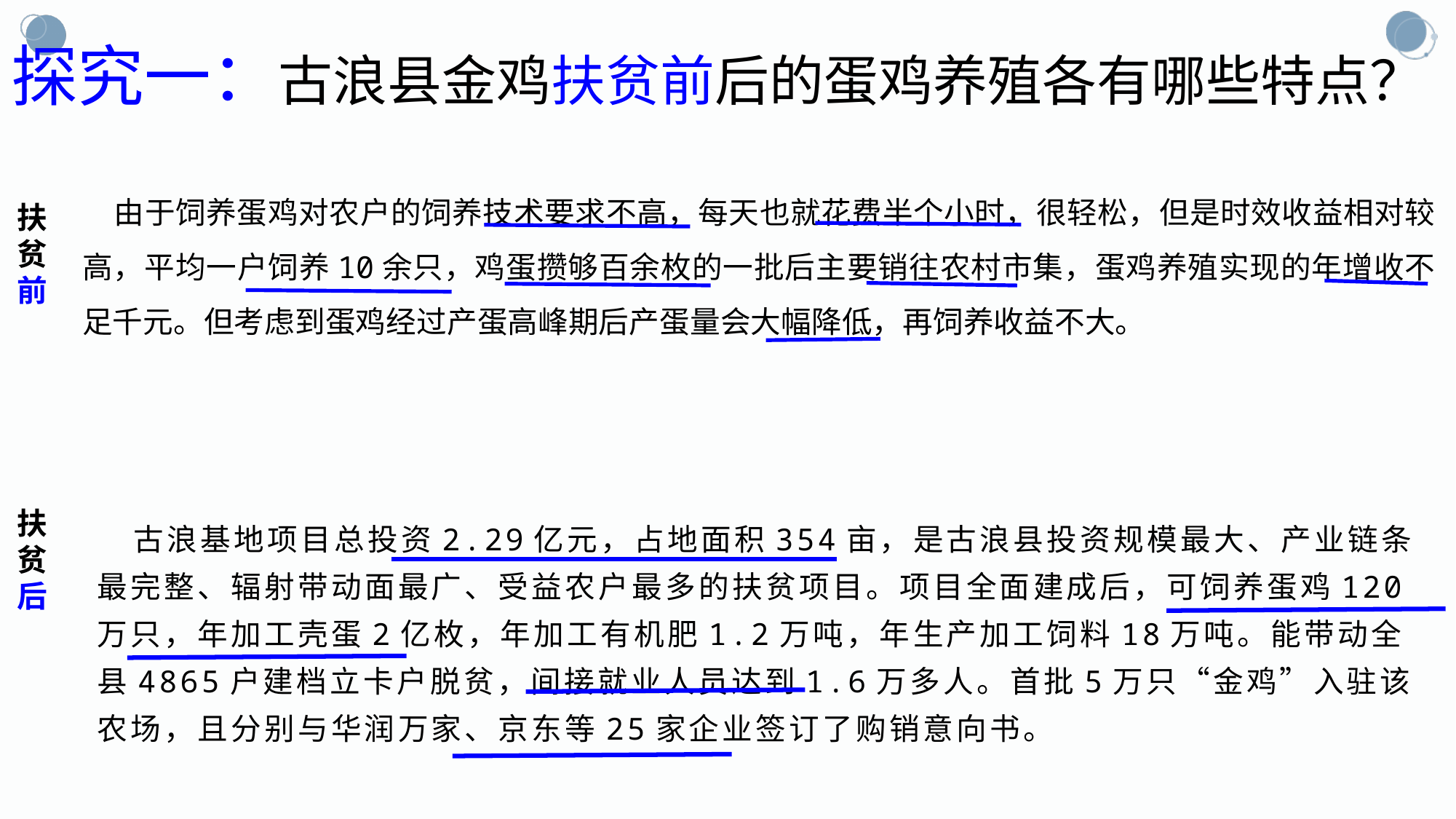

探究一：古浪县金鸡扶贫前后的蛋鸡养殖各有哪些特点？
由于饲养蛋鸡对农户的饲养技术要求不高，每天也就花费半个小时，很轻松，但是时效收益相对较高，平均一户饲养10余只，鸡蛋攒够百余枚的一批后主要销往农村市集，蛋鸡养殖实现的年增收不足千元。但考虑到蛋鸡经过产蛋高峰期后产蛋量会大幅降低，再饲养收益不大。
扶贫前
扶贫后
   古浪基地项目总投资2.29亿元，占地面积354亩，是古浪县投资规模最大、产业链条最完整、辐射带动面最广、受益农户最多的扶贫项目。项目全面建成后，可饲养蛋鸡120万只，年加工壳蛋2亿枚，年加工有机肥1.2万吨，年生产加工饲料18万吨。能带动全县4865户建档立卡户脱贫，间接就业人员达到1.6万多人。首批5万只“金鸡”入驻该农场，且分别与华润万家、京东等25家企业签订了购销意向书。